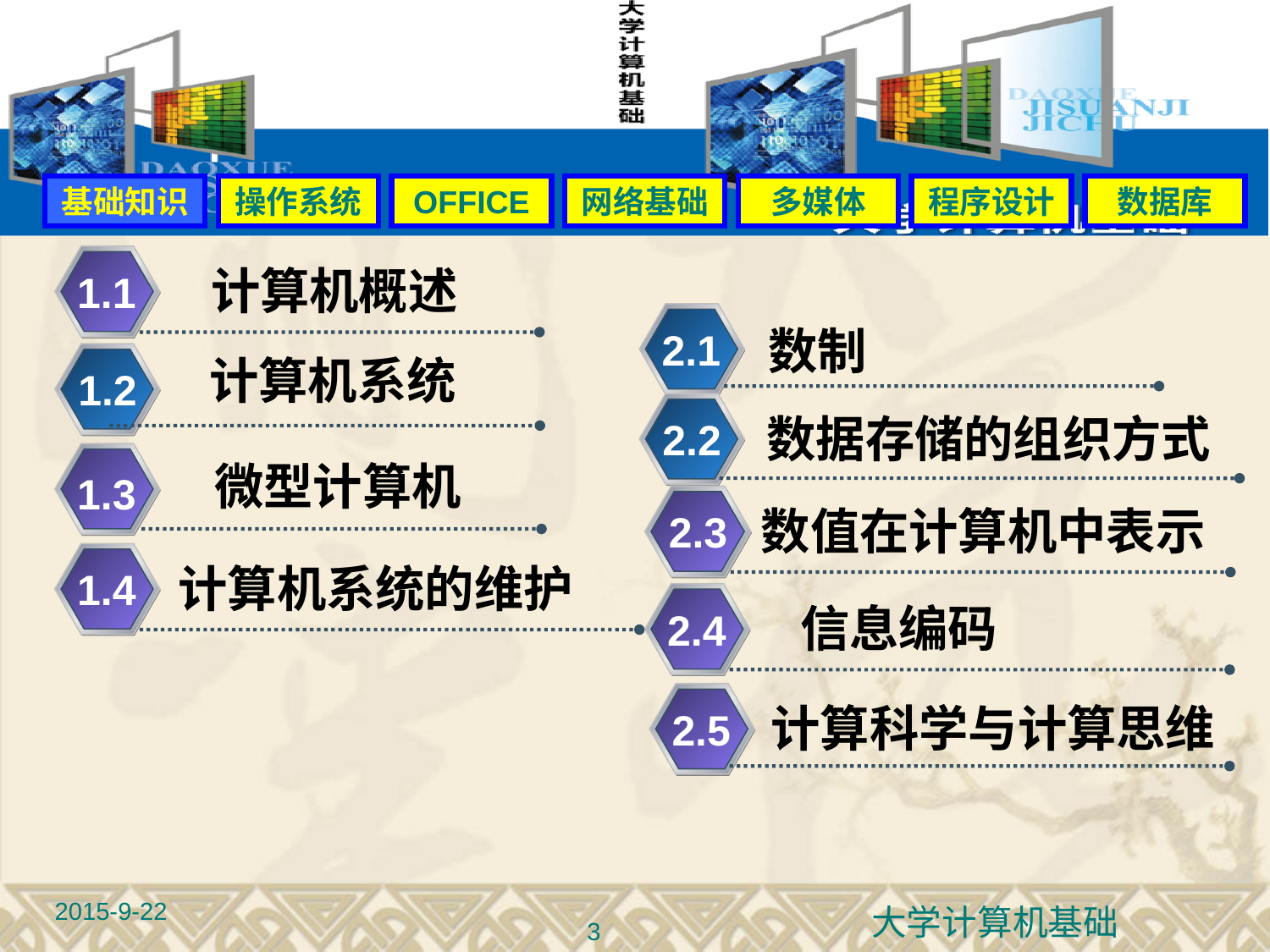

#
基础知识
操作系统
OFFICE
网络基础
多媒体
程序设计
数据库

1.1

计算机概述

数制
2.1

计算机系统

1.2

数据存储的组织方式
2.2

1.3
微型计算机

2.3

数值在计算机中表示

计算机系统的维护

1.4

2.4

信息编码

2.5

计算科学与计算思维
2015-9-22
3